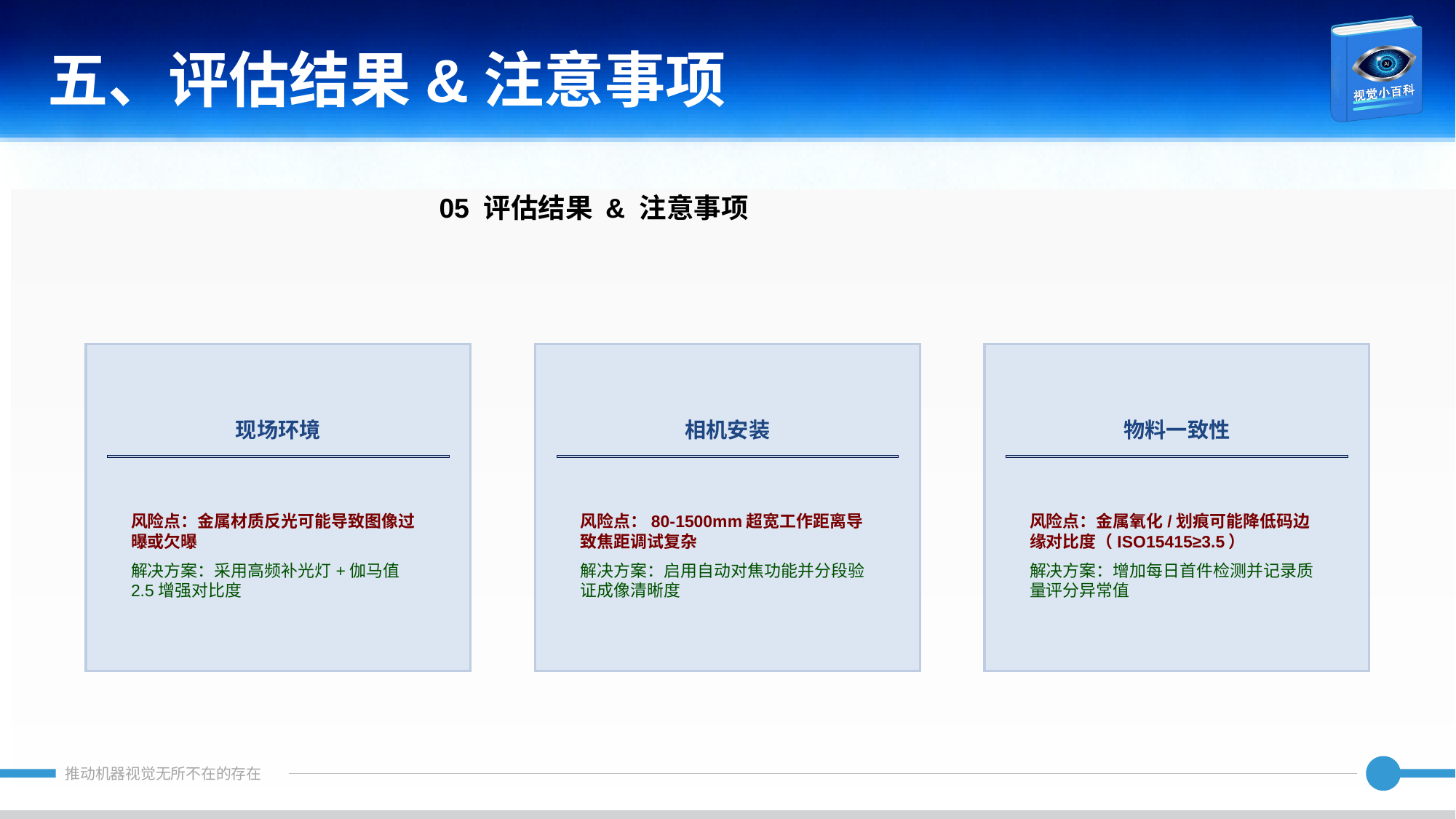

五、评估结果&注意事项

05 评估结果 & 注意事项

现场环境

相机安装

物料一致性

风险点：金属材质反光可能导致图像过曝或欠曝
解决方案：采用高频补光灯+伽马值2.5增强对比度

风险点：80-1500mm超宽工作距离导致焦距调试复杂
解决方案：启用自动对焦功能并分段验证成像清晰度

风险点：金属氧化/划痕可能降低码边缘对比度（ISO15415≥3.5）
解决方案：增加每日首件检测并记录质量评分异常值
10